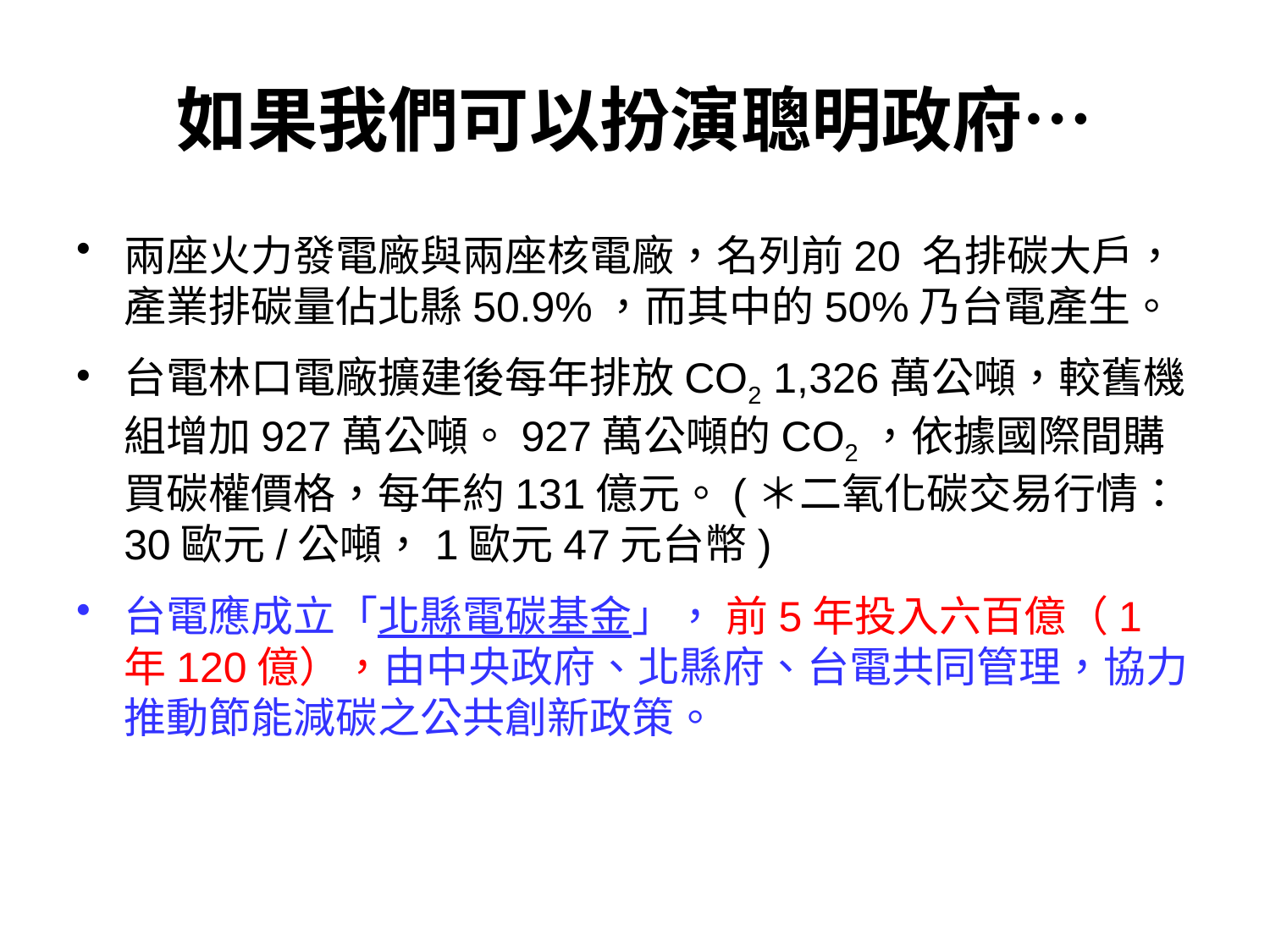

# 如果我們可以扮演聰明政府…
兩座火力發電廠與兩座核電廠，名列前20 名排碳大戶，產業排碳量佔北縣50.9%，而其中的50%乃台電產生。
台電林口電廠擴建後每年排放CO2 1,326萬公噸，較舊機組增加927萬公噸。927萬公噸的CO2，依據國際間購買碳權價格，每年約131億元。(＊二氧化碳交易行情：30歐元/公噸，1歐元47元台幣)
台電應成立「北縣電碳基金」， 前5年投入六百億（1年120億），由中央政府、北縣府、台電共同管理，協力推動節能減碳之公共創新政策。